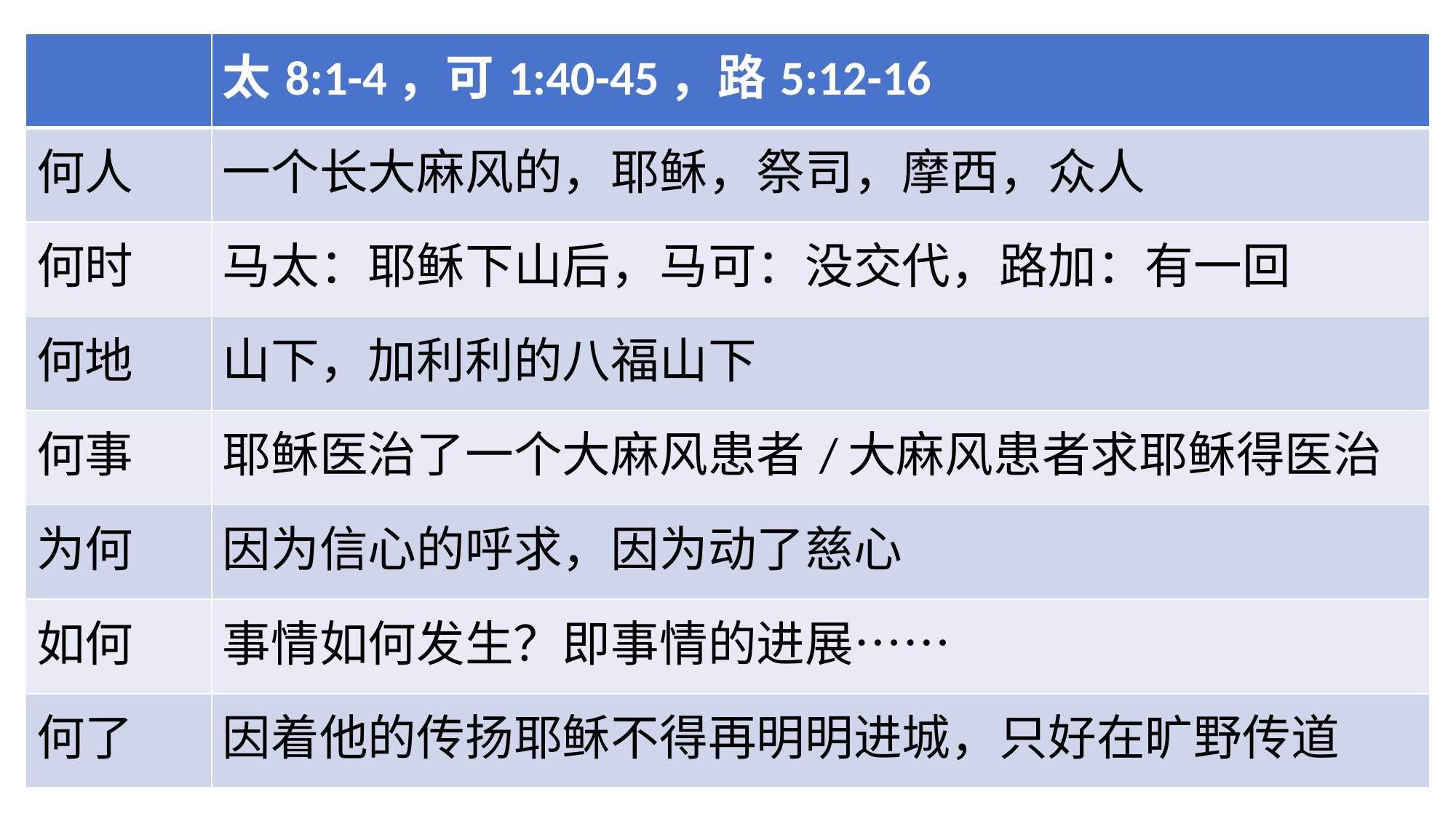

|  | 太8:1-4，可1:40-45，路5:12-16 |
| --- | --- |
| 何人 | 一个长大麻风的，耶稣，祭司，摩西，众人 |
| 何时 | 马太：耶稣下山后，马可：没交代，路加：有一回 |
| 何地 | 山下，加利利的八福山下 |
| 何事 | 耶稣医治了一个大麻风患者/大麻风患者求耶稣得医治 |
| 为何 | 因为信心的呼求，因为动了慈心 |
| 如何 | 事情如何发生？即事情的进展…… |
| 何了 | 因着他的传扬耶稣不得再明明进城，只好在旷野传道 |